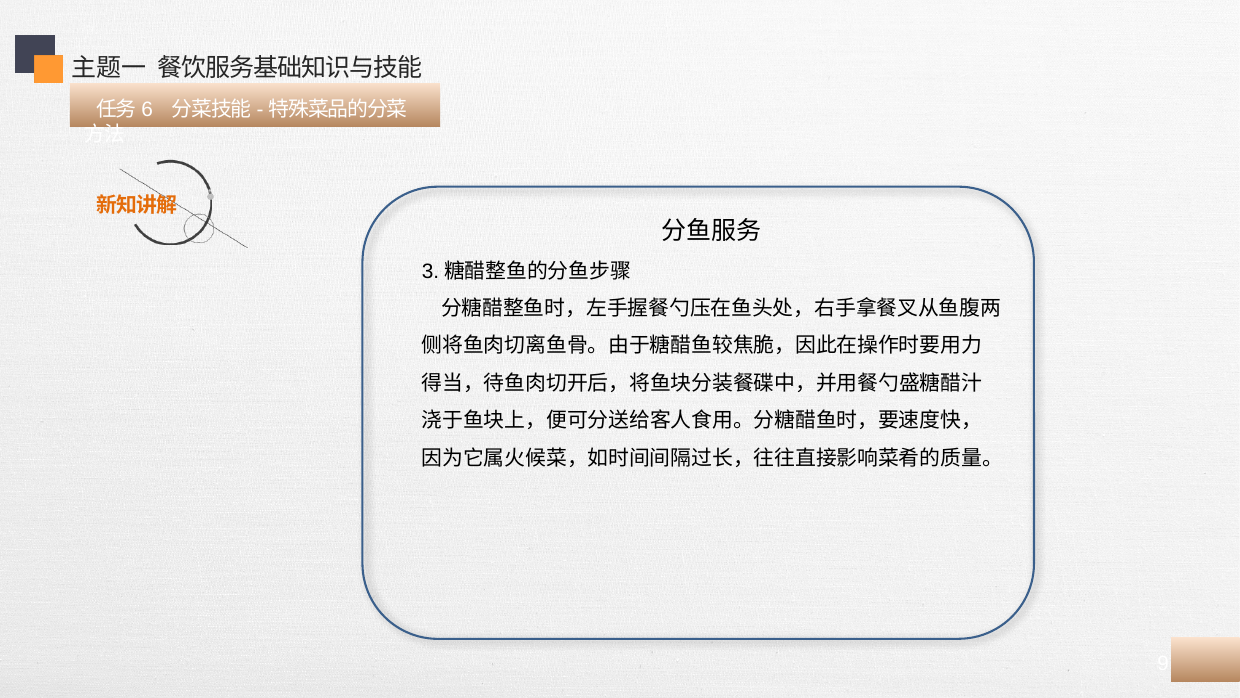

主题一  餐饮服务基础知识与技能

 任务6   分菜技能-特殊菜品的分菜方法

分鱼服务
3.糖醋整鱼的分鱼步骤
   分糖醋整鱼时，左手握餐勺压在鱼头处，右手拿餐叉从鱼腹两侧将鱼肉切离鱼骨。由于糖醋鱼较焦脆，因此在操作时要用力得当，待鱼肉切开后，将鱼块分装餐碟中，并用餐勺盛糖醋汁浇于鱼块上，便可分送给客人食用。分糖醋鱼时，要速度快，因为它属火候菜，如时间间隔过长，往往直接影响菜肴的质量。